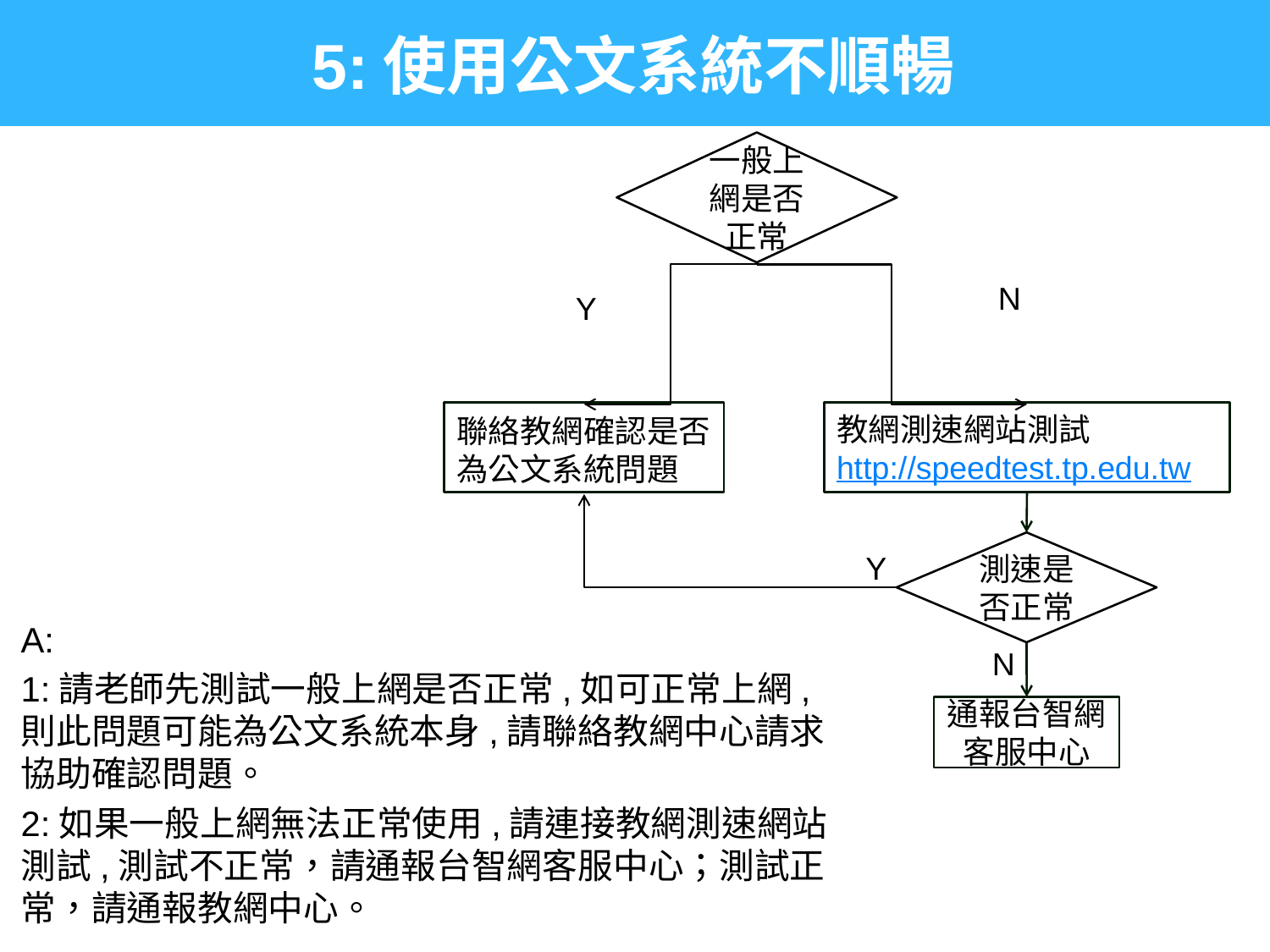

5:使用公文系統不順暢
一般上網是否正常
N
Y

教網測速網站測試http://speedtest.tp.edu.tw
聯絡教網確認是否為公文系統問題
測速是否正常
Y
A:
1:請老師先測試一般上網是否正常,如可正常上網,則此問題可能為公文系統本身,請聯絡教網中心請求協助確認問題。
2:如果一般上網無法正常使用,請連接教網測速網站測試,測試不正常，請通報台智網客服中心；測試正常，請通報教網中心。
N
通報台智網客服中心